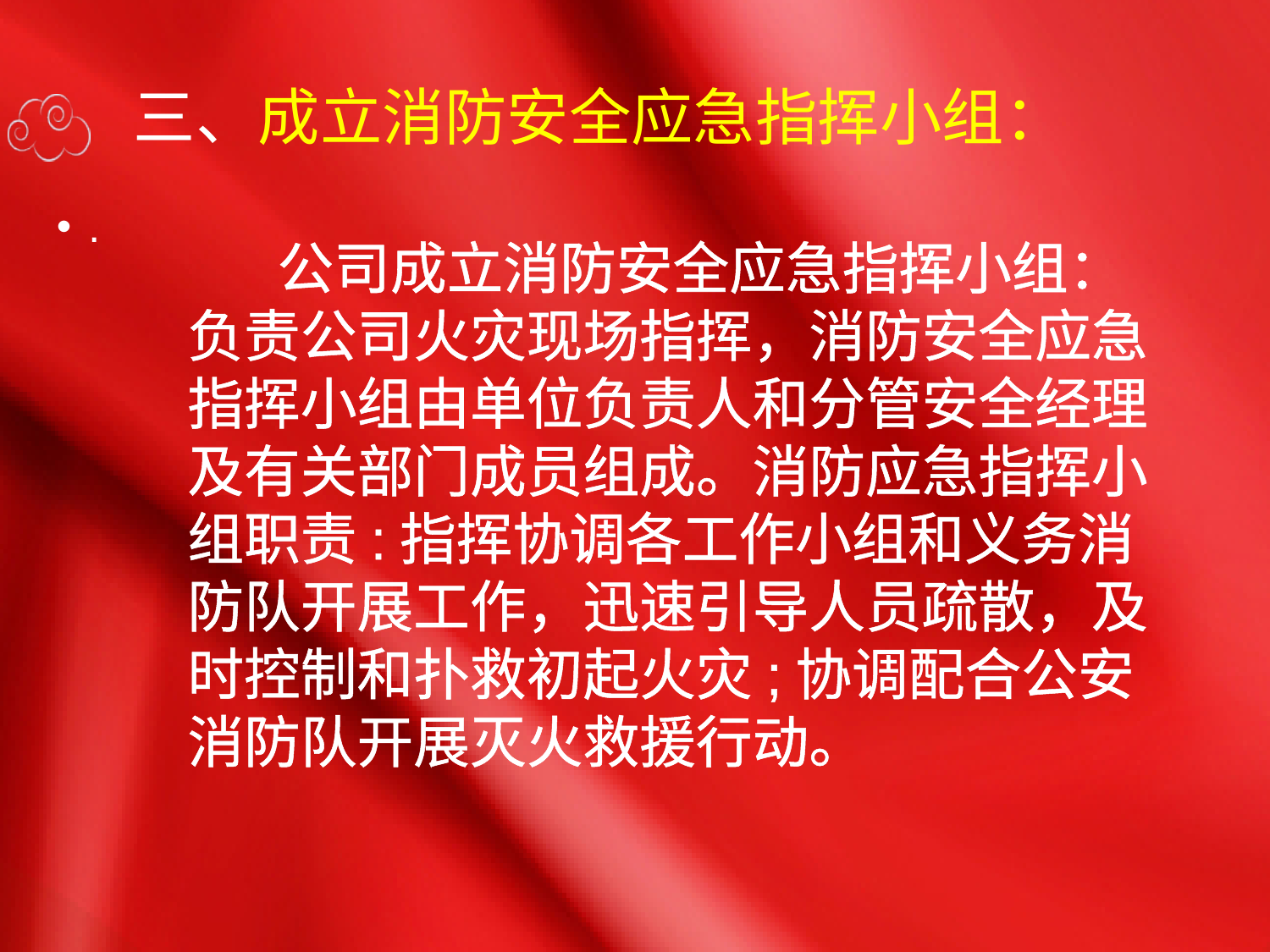

# 三、成立消防安全应急指挥小组：
.

      公司成立消防安全应急指挥小组：
负责公司火灾现场指挥，消防安全应急指挥小组由单位负责人和分管安全经理及有关部门成员组成。消防应急指挥小组职责:指挥协调各工作小组和义务消防队开展工作，迅速引导人员疏散，及时控制和扑救初起火灾;协调配合公安消防队开展灭火救援行动。